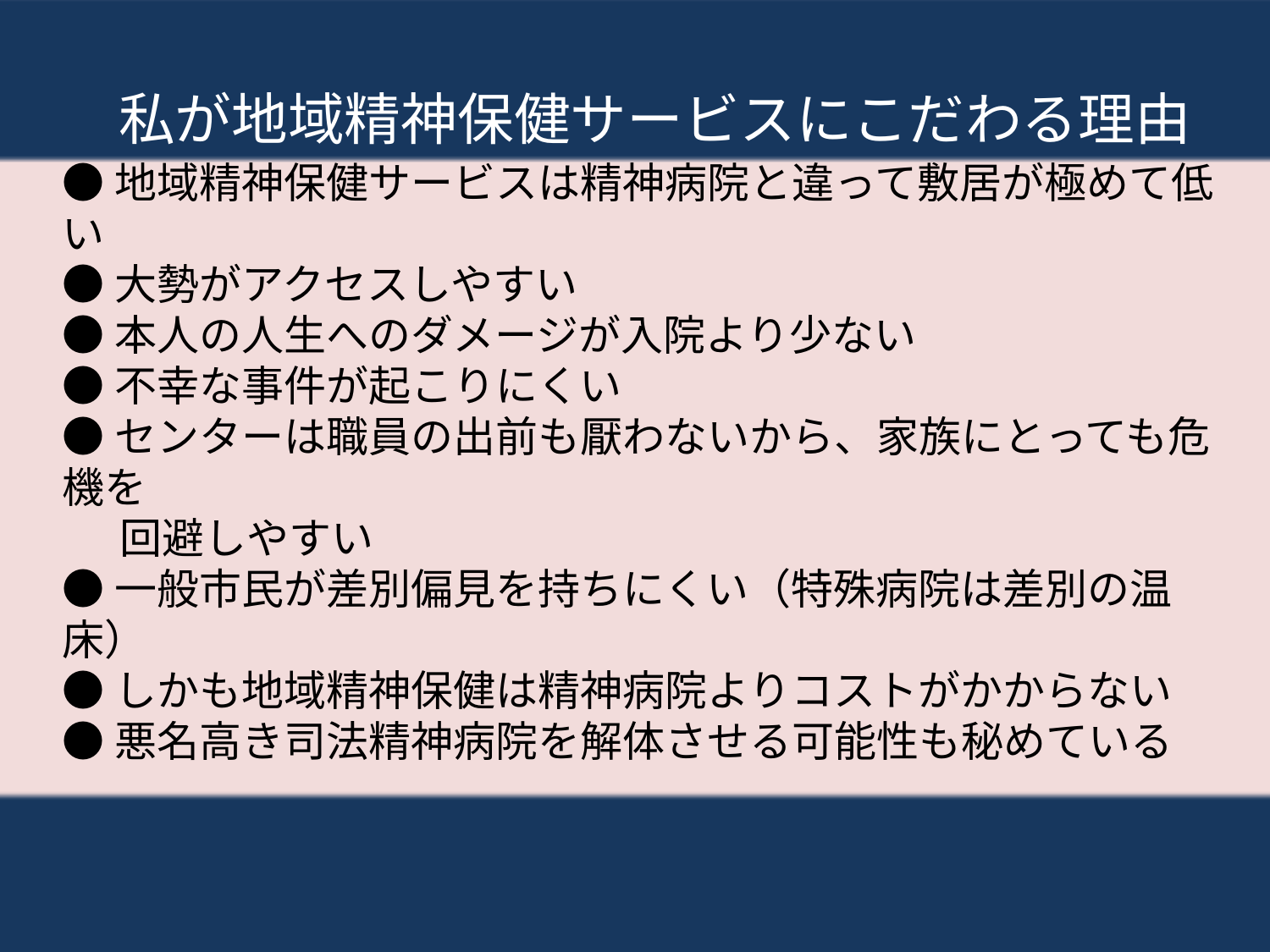

私が地域精神保健サービスにこだわる理由
●地域精神保健サービスは精神病院と違って敷居が極めて低い
●大勢がアクセスしやすい
●本人の人生へのダメージが入院より少ない
●不幸な事件が起こりにくい
●センターは職員の出前も厭わないから、家族にとっても危機を
     回避しやすい
●一般市民が差別偏見を持ちにくい（特殊病院は差別の温床）
●しかも地域精神保健は精神病院よりコストがかからない
●悪名高き司法精神病院を解体させる可能性も秘めている